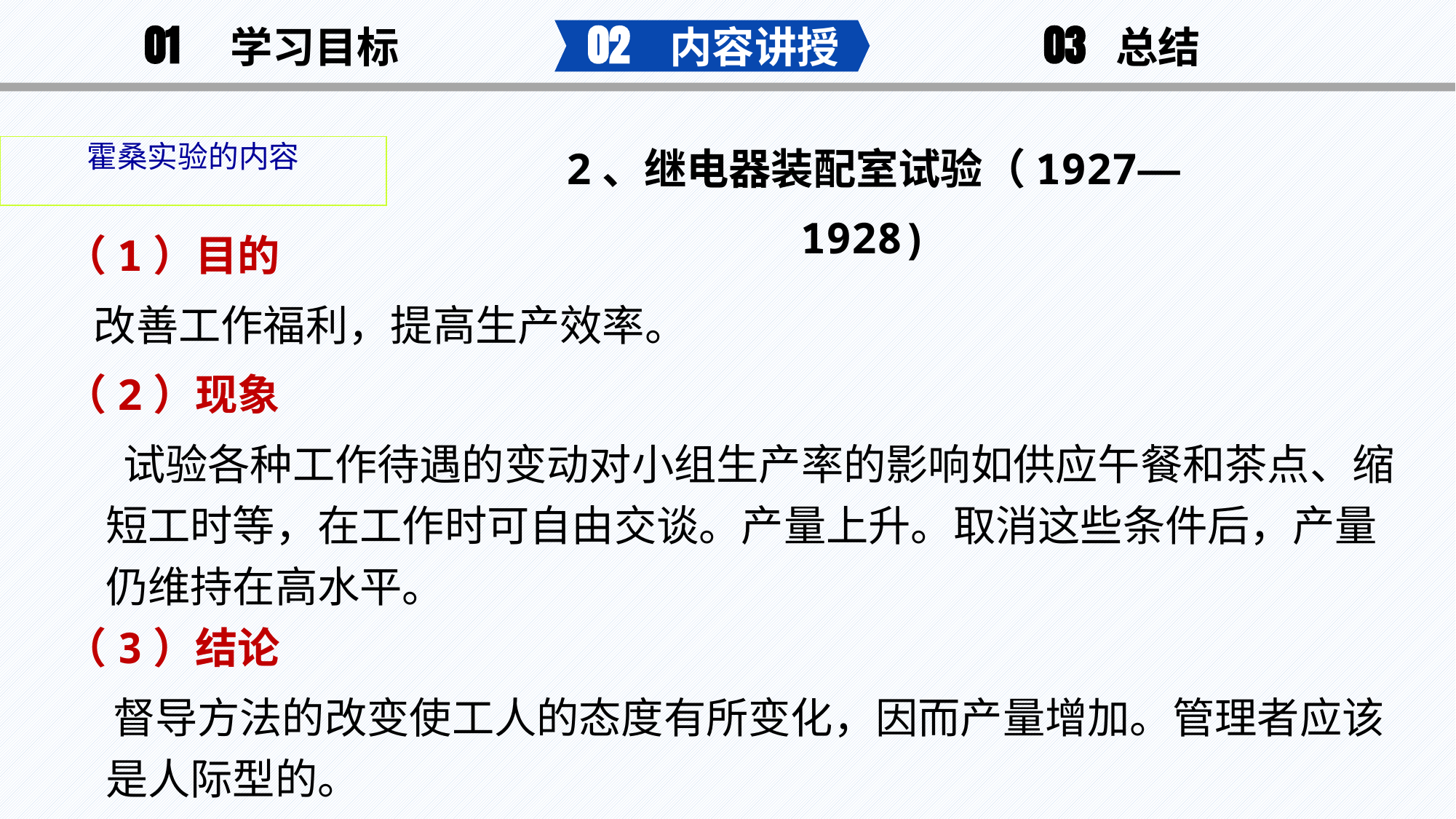

02   内容讲授
03  总结
01    学习目标

霍桑实验的内容
2、继电器装配室试验（1927—1928)
（1）目的
  改善工作福利，提高生产效率。
（2）现象
     试验各种工作待遇的变动对小组生产率的影响如供应午餐和茶点、缩短工时等，在工作时可自由交谈。产量上升。取消这些条件后，产量仍维持在高水平。
（3）结论
    督导方法的改变使工人的态度有所变化，因而产量增加。管理者应该是人际型的。